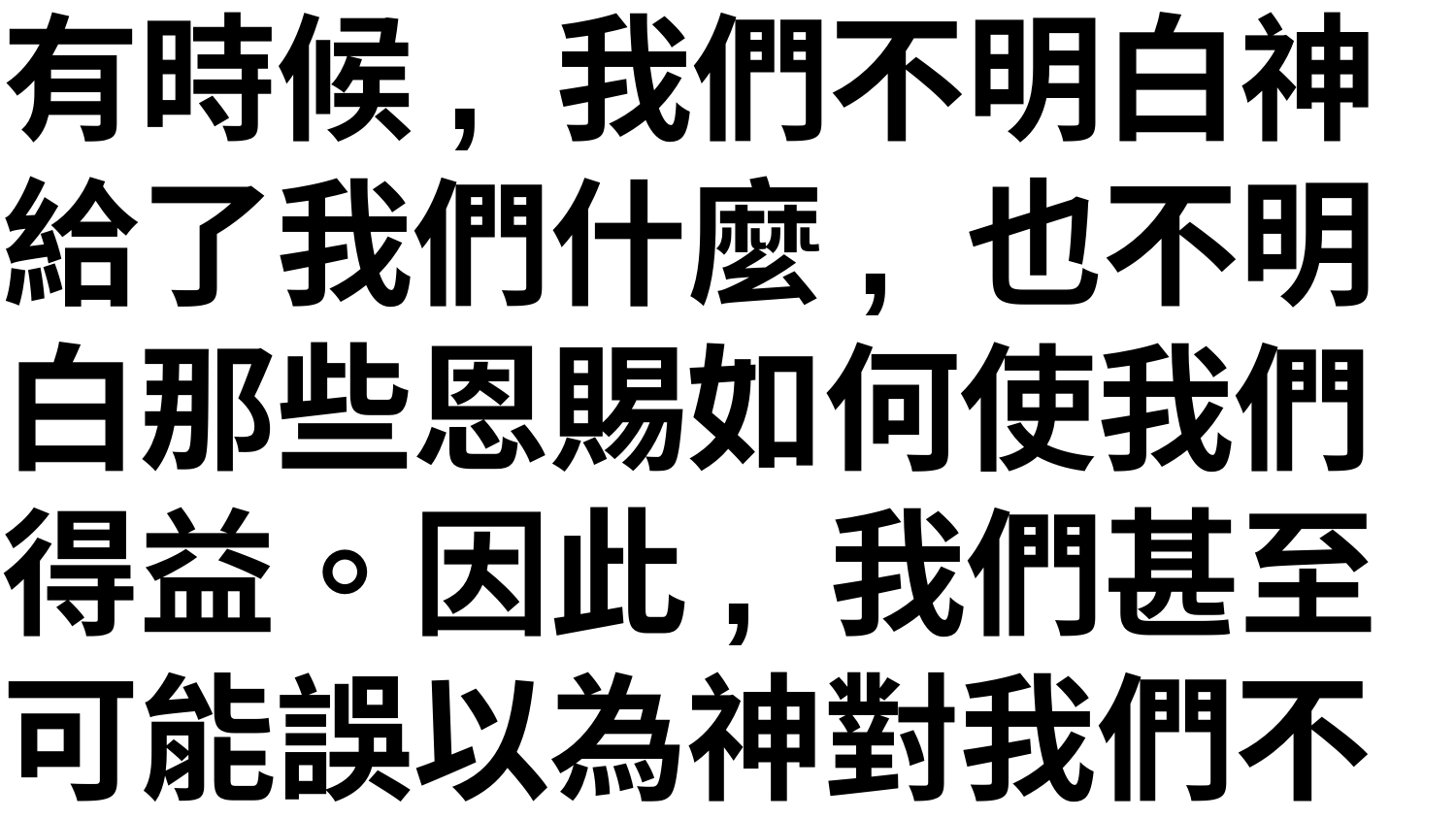

有時候, 我們不明白神給了我們什麼, 也不明白那些恩賜如何使我們得益。因此, 我們甚至可能誤以為神對我們不好。